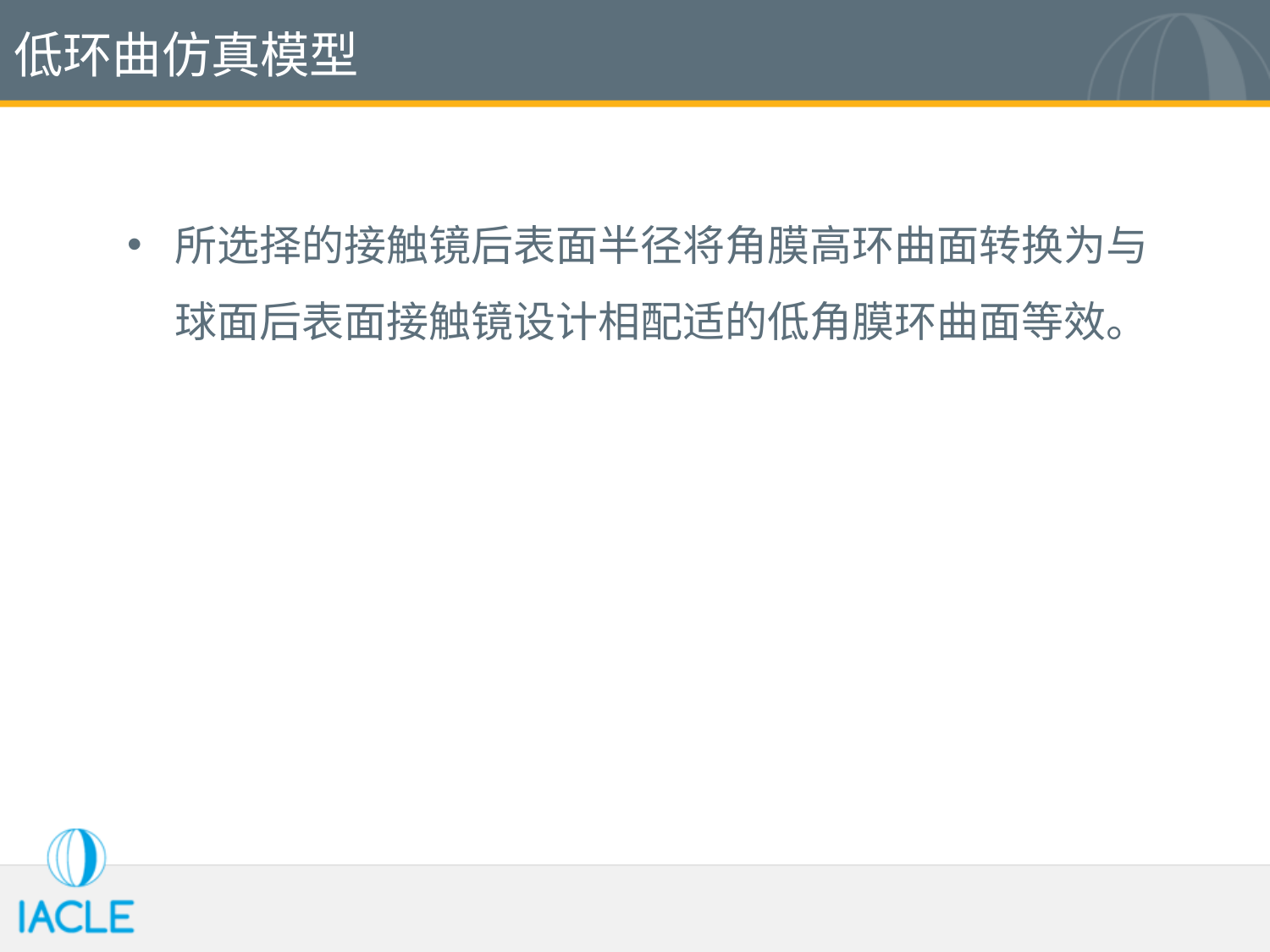

# 低环曲仿真模型

所选择的接触镜后表面半径将角膜高环曲面转换为与球面后表面接触镜设计相配适的低角膜环曲面等效。